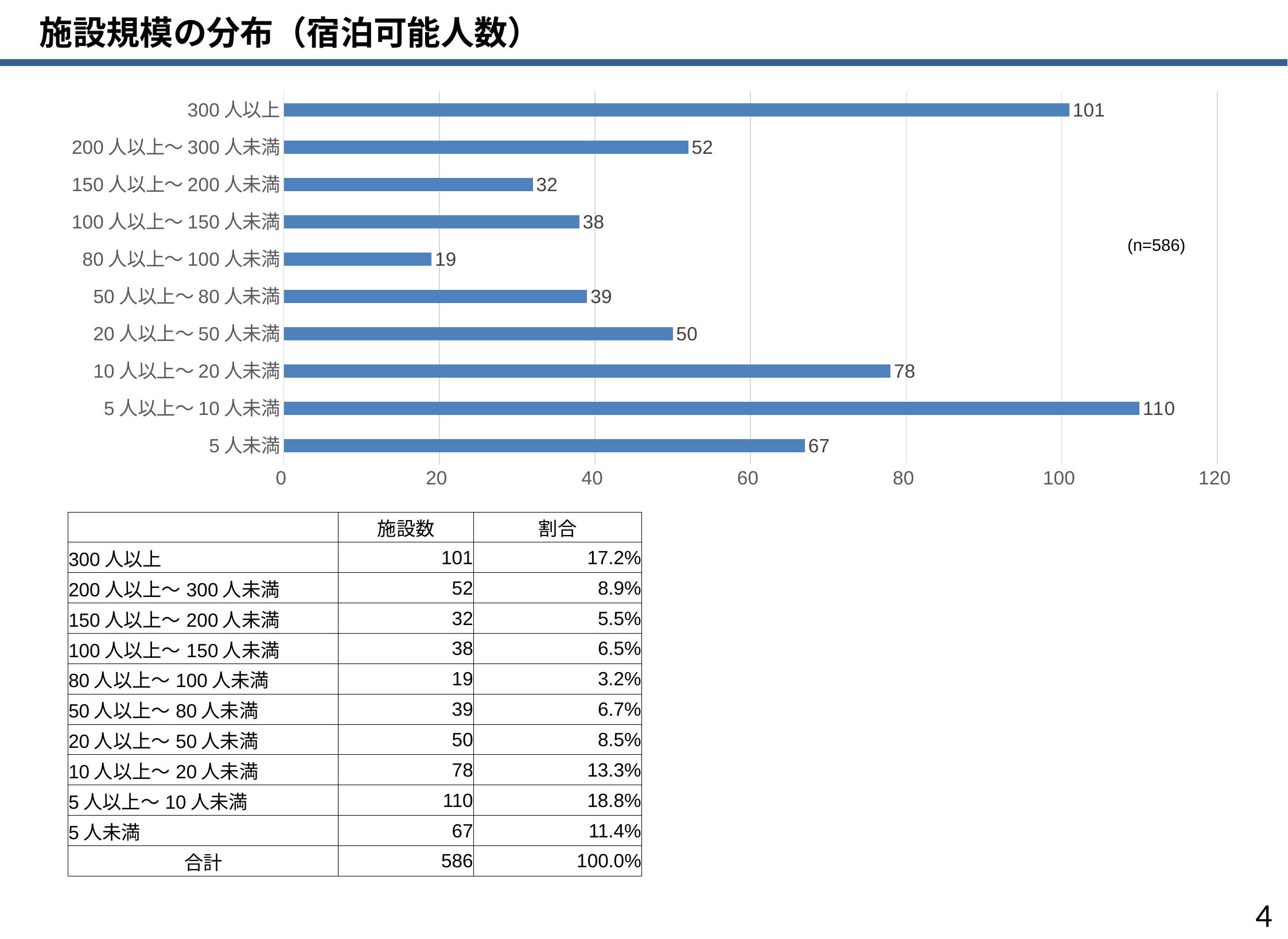

施設規模の分布（宿泊可能人数）

### Chart

| Category | 施設数 |
|---|---|
| 5人未満 | 67.0 |
| 5人以上～10人未満 | 110.0 |
| 10人以上～20人未満 | 78.0 |
| 20人以上～50人未満 | 50.0 |
| 50人以上～80人未満 | 39.0 |
| 80人以上～100人未満 | 19.0 |
| 100人以上～150人未満 | 38.0 |
| 150人以上～200人未満 | 32.0 |
| 200人以上～300人未満 | 52.0 |
| 300人以上 | 101.0 |
(n=586)
|  | 施設数 | 割合 |
| --- | --- | --- |
| 300人以上 | 101 | 17.2% |
| 200人以上～300人未満 | 52 | 8.9% |
| 150人以上～200人未満 | 32 | 5.5% |
| 100人以上～150人未満 | 38 | 6.5% |
| 80人以上～100人未満 | 19 | 3.2% |
| 50人以上～80人未満 | 39 | 6.7% |
| 20人以上～50人未満 | 50 | 8.5% |
| 10人以上～20人未満 | 78 | 13.3% |
| 5人以上～10人未満 | 110 | 18.8% |
| 5人未満 | 67 | 11.4% |
| 合計 | 586 | 100.0% |
4